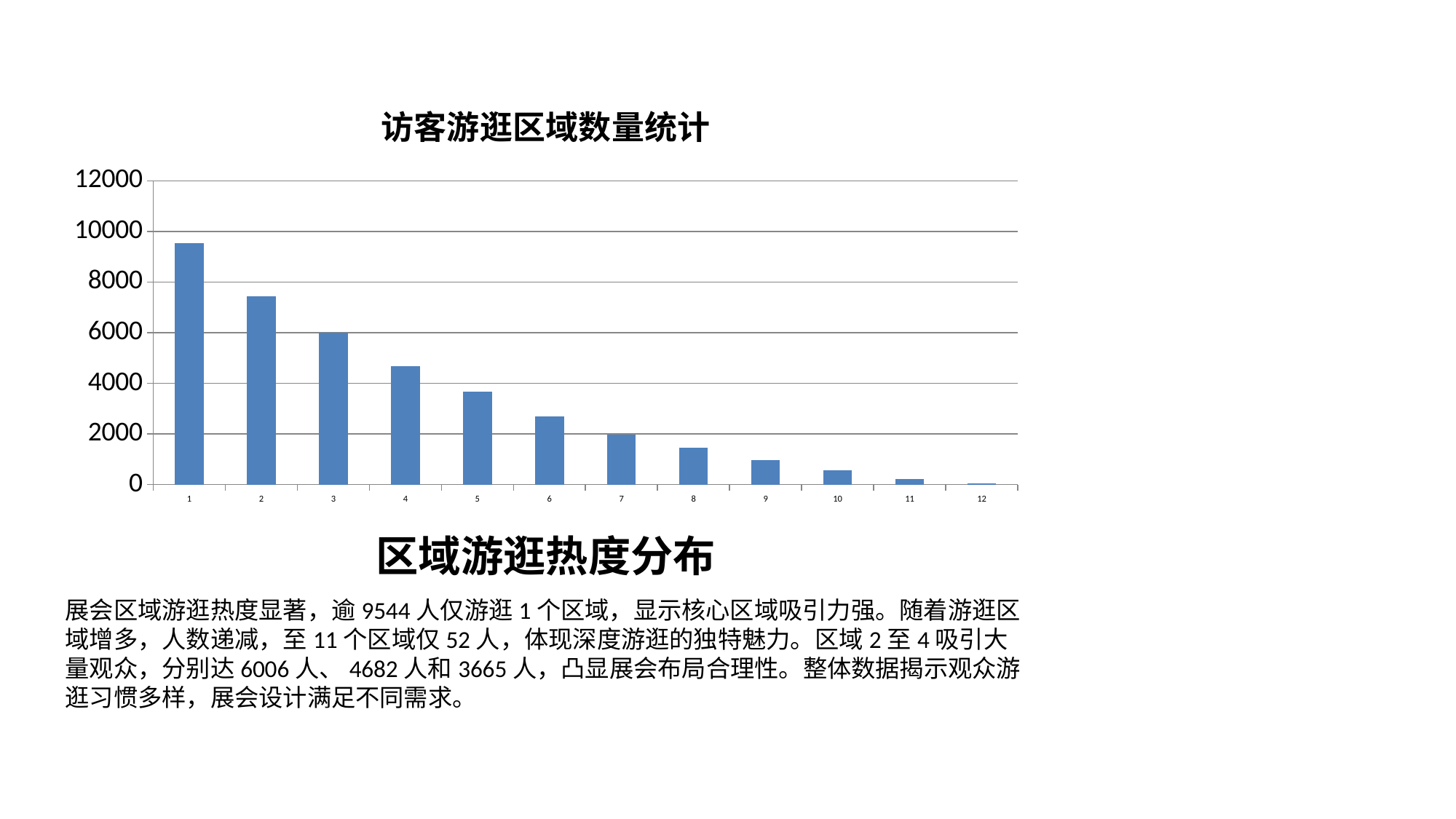

### Chart: 访客游逛区域数量统计

| Category | 访问次数 |
|---|---|
| 1 | 9544.0 |
| 2 | 7437.0 |
| 3 | 6006.0 |
| 4 | 4682.0 |
| 5 | 3665.0 |
| 6 | 2697.0 |
| 7 | 1974.0 |
| 8 | 1459.0 |
| 9 | 974.0 |
| 10 | 551.0 |
| 11 | 216.0 |
| 12 | 52.0 |
区域游逛热度分布
展会区域游逛热度显著，逾9544人仅游逛1个区域，显示核心区域吸引力强。随着游逛区域增多，人数递减，至11个区域仅52人，体现深度游逛的独特魅力。区域2至4吸引大量观众，分别达6006人、4682人和3665人，凸显展会布局合理性。整体数据揭示观众游逛习惯多样，展会设计满足不同需求。